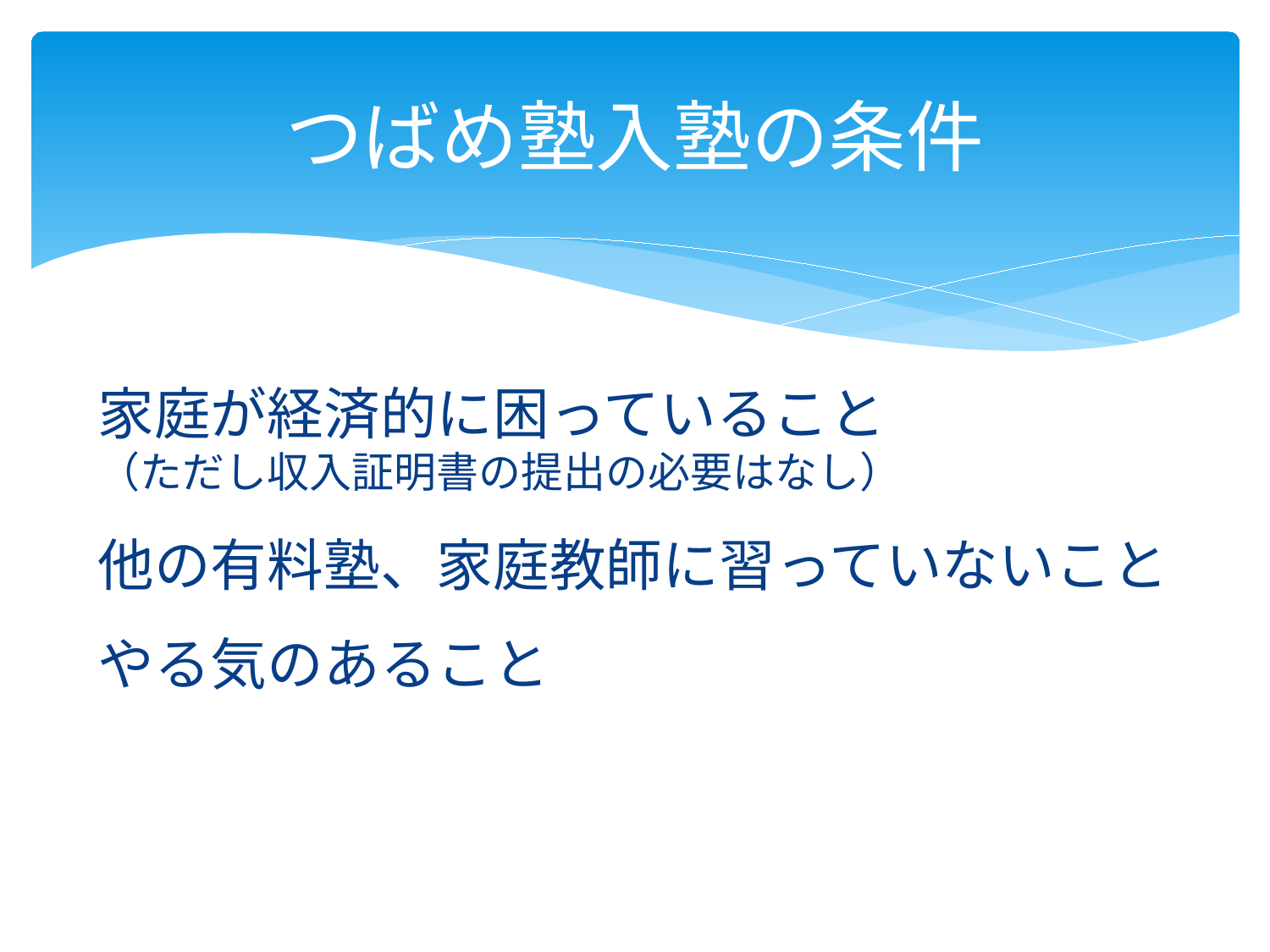

# つばめ塾入塾の条件
家庭が経済的に困っていること
（ただし収入証明書の提出の必要はなし）

他の有料塾、家庭教師に習っていないこと

やる気のあること